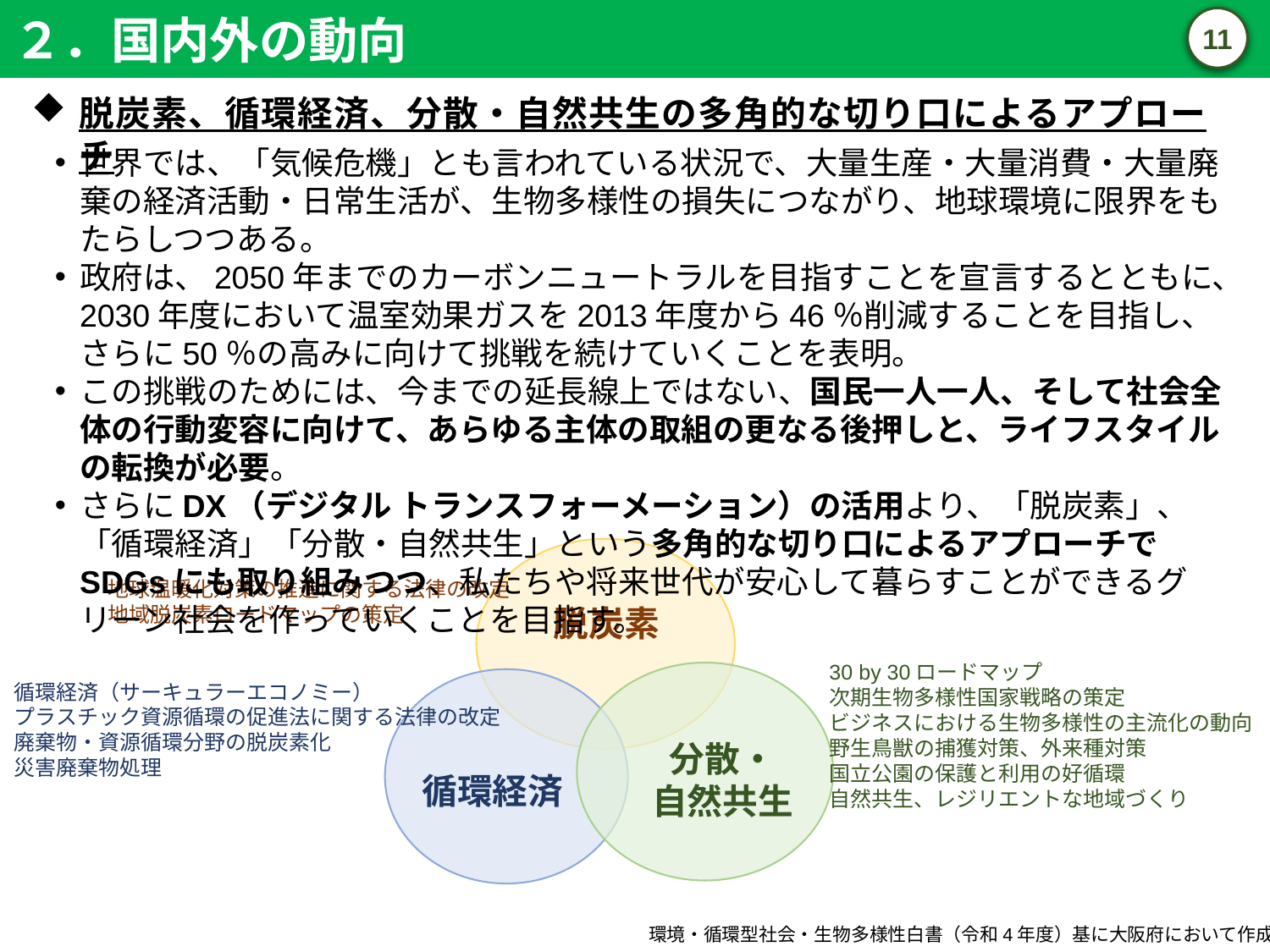

２．国内外の動向
11
脱炭素、循環経済、分散・自然共生の多角的な切り口によるアプローチ
世界では、「気候危機」とも言われている状況で、大量生産・大量消費・大量廃棄の経済活動・日常生活が、生物多様性の損失につながり、地球環境に限界をもたらしつつある。
政府は、2050年までのカーボンニュートラルを目指すことを宣言するとともに、2030年度において温室効果ガスを2013年度から46％削減することを目指し、さらに50％の高みに向けて挑戦を続けていくことを表明。
この挑戦のためには、今までの延長線上ではない、国民一人一人、そして社会全体の行動変容に向けて、あらゆる主体の取組の更なる後押しと、ライフスタイルの転換が必要。
さらにDX（デジタル トランスフォーメーション）の活用より、「脱炭素」、「循環経済」「分散・自然共生」という多角的な切り口によるアプローチでSDGsにも取り組みつつ、私たちや将来世代が安心して暮らすことができるグリーン社会を作っていくことを目指す。

地球温暖化対策の推進に関する法律の改定
地域脱炭素ロードマップの策定
脱炭素
30 by 30ロードマップ
次期生物多様性国家戦略の策定
ビジネスにおける生物多様性の主流化の動向
野生鳥獣の捕獲対策、外来種対策
国立公園の保護と利用の好循環
自然共生、レジリエントな地域づくり

循環経済（サーキュラーエコノミー）
プラスチック資源循環の促進法に関する法律の改定
廃棄物・資源循環分野の脱炭素化
災害廃棄物処理
分散・
自然共生
循環経済
環境・循環型社会・生物多様性白書（令和4年度）基に大阪府において作成